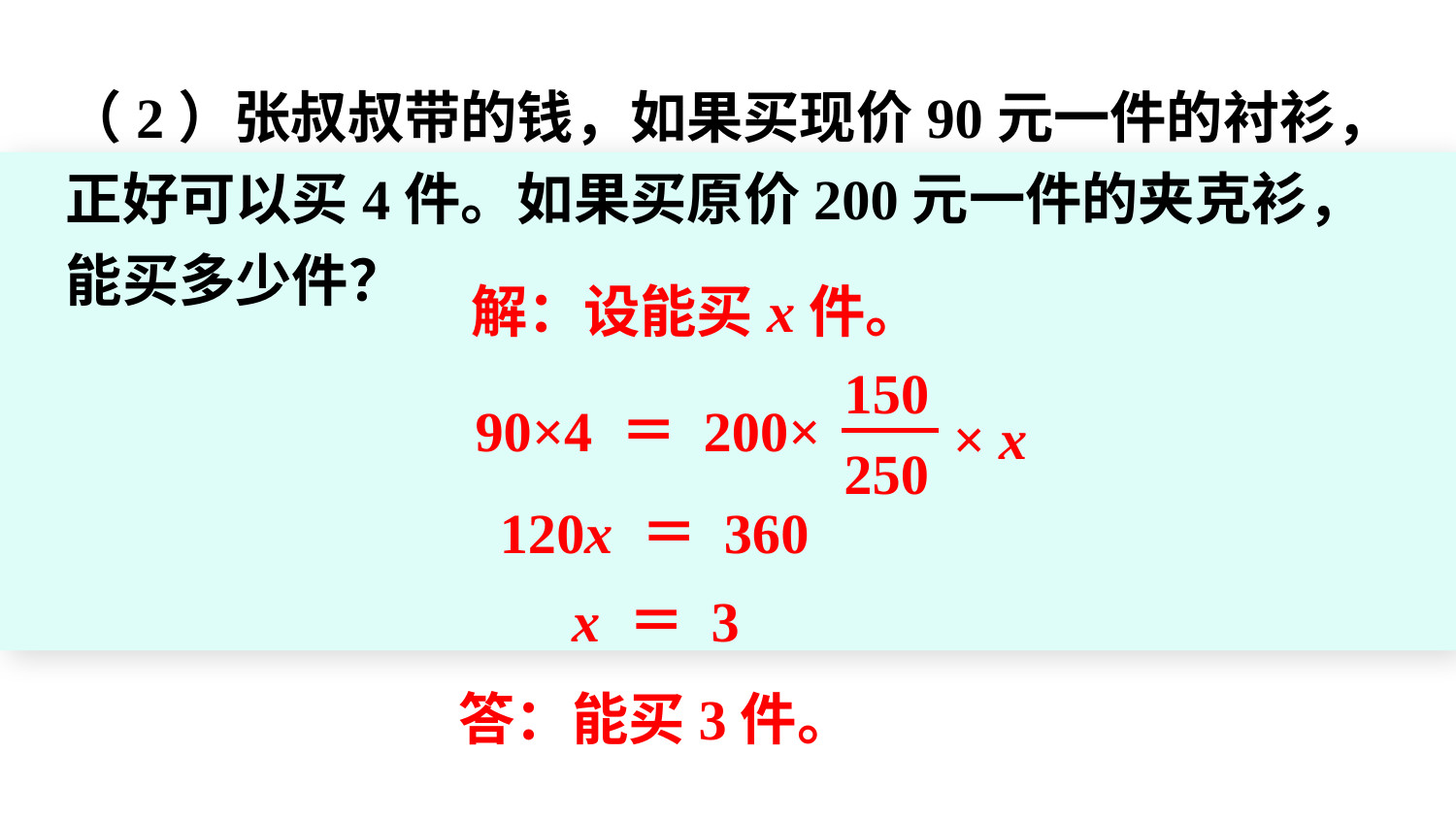

（2）张叔叔带的钱，如果买现价90元一件的衬衫，正好可以买4件。如果买原价200元一件的夹克衫，能买多少件？
解：设能买x件。
150
× x
250
90×4 ＝ 200×
120x ＝ 360
x ＝ 3
答：能买3件。